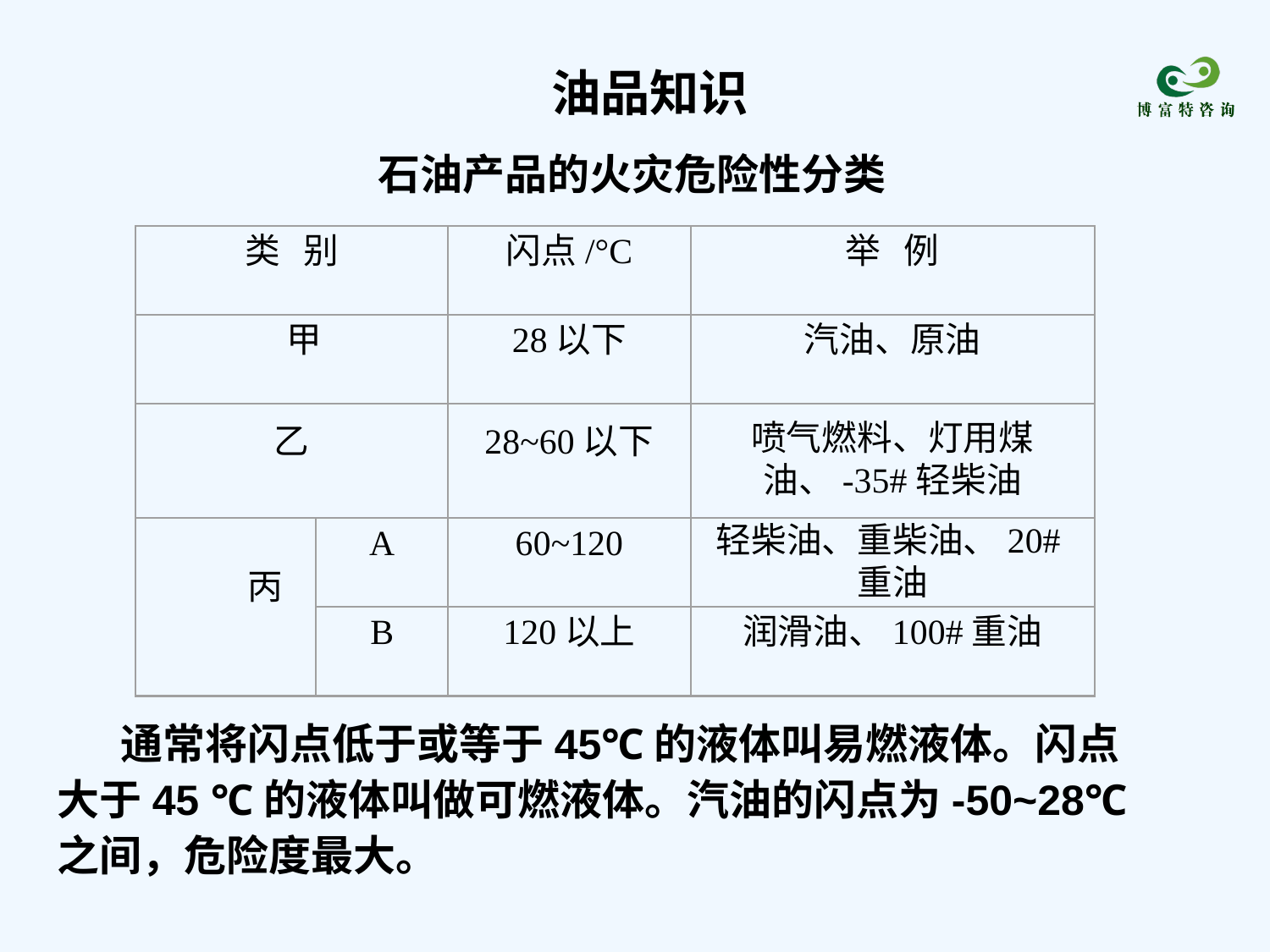

油品知识

石油产品的火灾危险性分类

类   别

闪点/°C

举   例

  甲

28以下

汽油、原油

乙

28~60以下

喷气燃料、灯用煤油、-35#轻柴油

         丙

A

60~120

轻柴油、重柴油、20#重油

B

120以上

润滑油、100#重油

通常将闪点低于或等于45℃的液体叫易燃液体。闪点大于45 ℃的液体叫做可燃液体。汽油的闪点为-50~28℃之间，危险度最大。
12